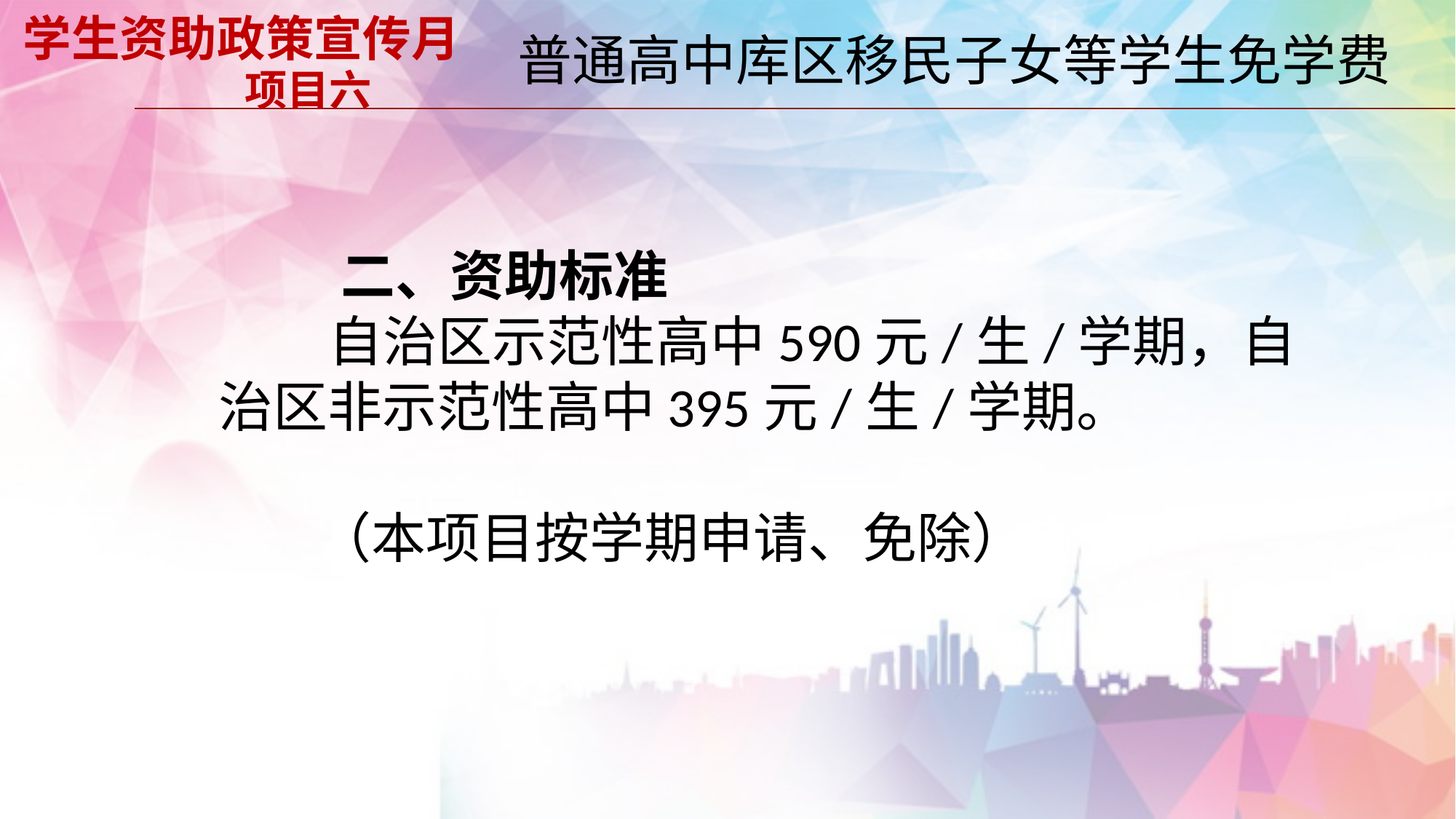

# 学生资助政策宣传月 项目六
   普通高中库区移民子女等学生免学费

         二、资助标准
        自治区示范性高中590元/生/学期，自治区非示范性高中395元/生/学期。

       （本项目按学期申请、免除）